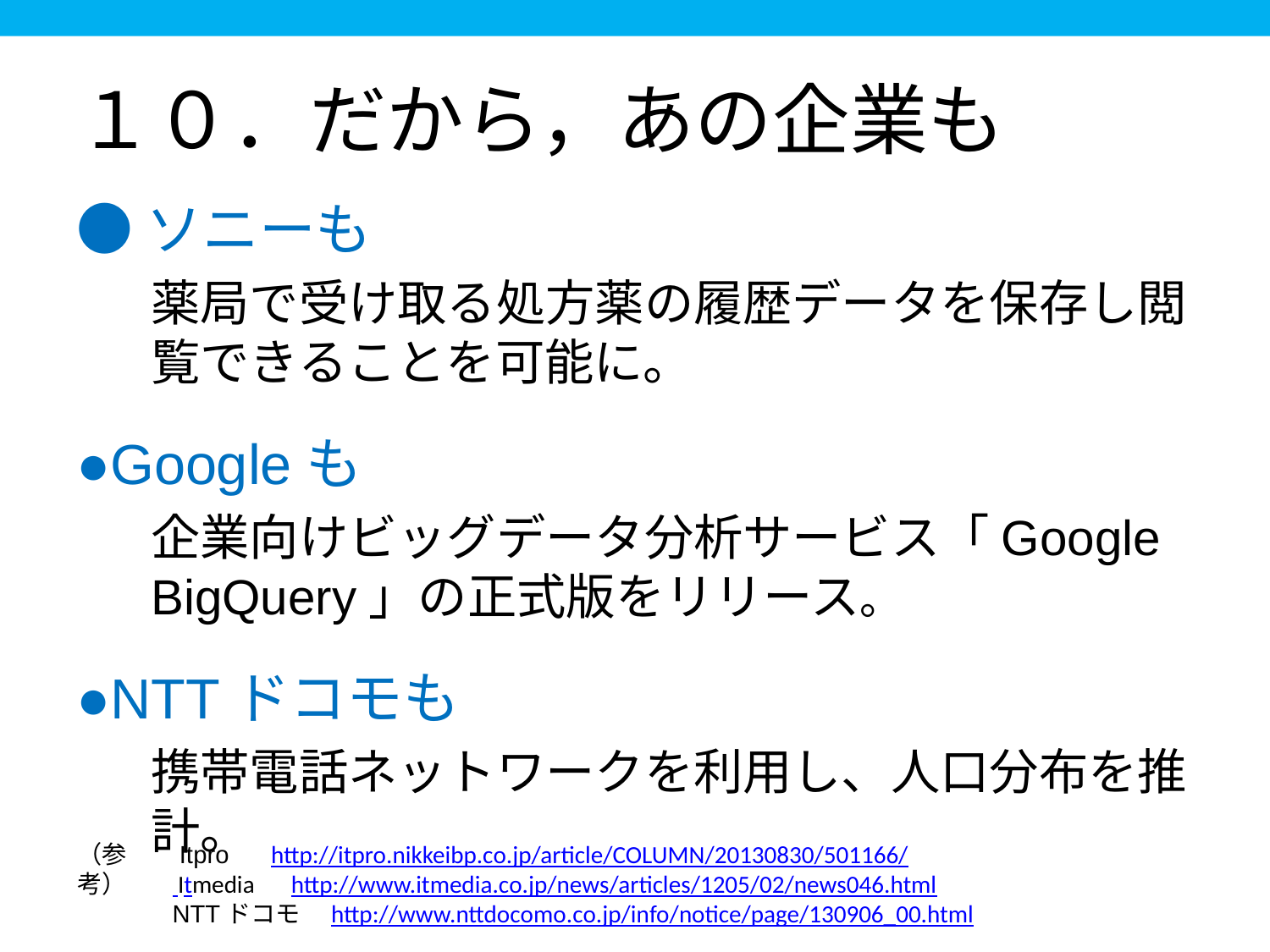

# １０．だから，あの企業も
●ソニーも
薬局で受け取る処方薬の履歴データを保存し閲覧できることを可能に。

●Googleも
企業向けビッグデータ分析サービス「Google BigQuery」の正式版をリリース。

●NTTドコモも
携帯電話ネットワークを利用し、人口分布を推計。

（参考）

 Itpro　 http://itpro.nikkeibp.co.jp/article/COLUMN/20130830/501166/
 Itmedia　http://www.itmedia.co.jp/news/articles/1205/02/news046.html
NTTドコモ　http://www.nttdocomo.co.jp/info/notice/page/130906_00.html